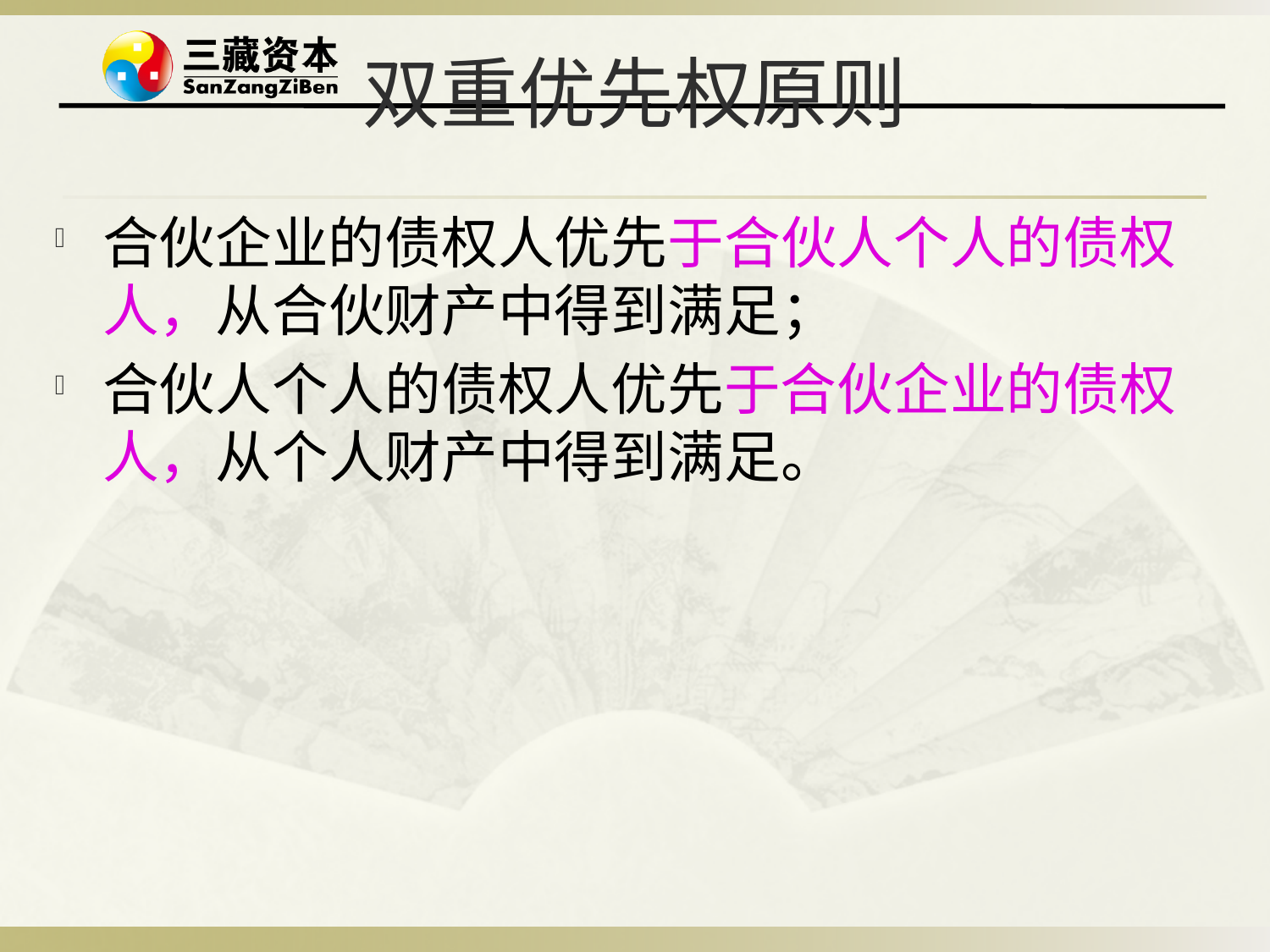

# 双重优先权原则
合伙企业的债权人优先于合伙人个人的债权人，从合伙财产中得到满足；
合伙人个人的债权人优先于合伙企业的债权人，从个人财产中得到满足。